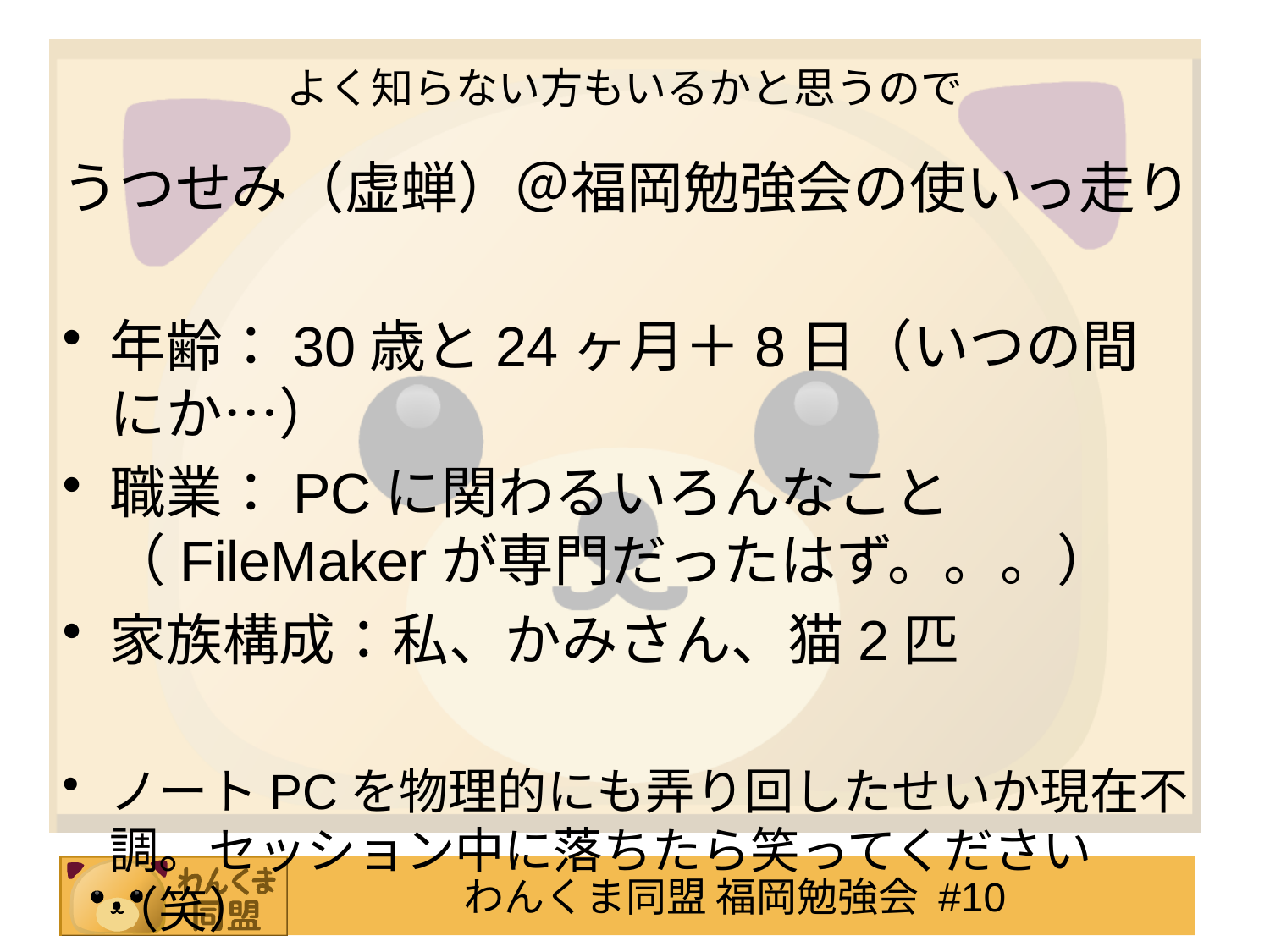

# よく知らない方もいるかと思うので
うつせみ（虚蝉）＠福岡勉強会の使いっ走り

年齢：30歳と24ヶ月＋8日（いつの間にか…）
職業：PCに関わるいろんなこと
（FileMakerが専門だったはず。。。）
家族構成：私、かみさん、猫2匹

ノートPCを物理的にも弄り回したせいか現在不調。セッション中に落ちたら笑ってください（笑）